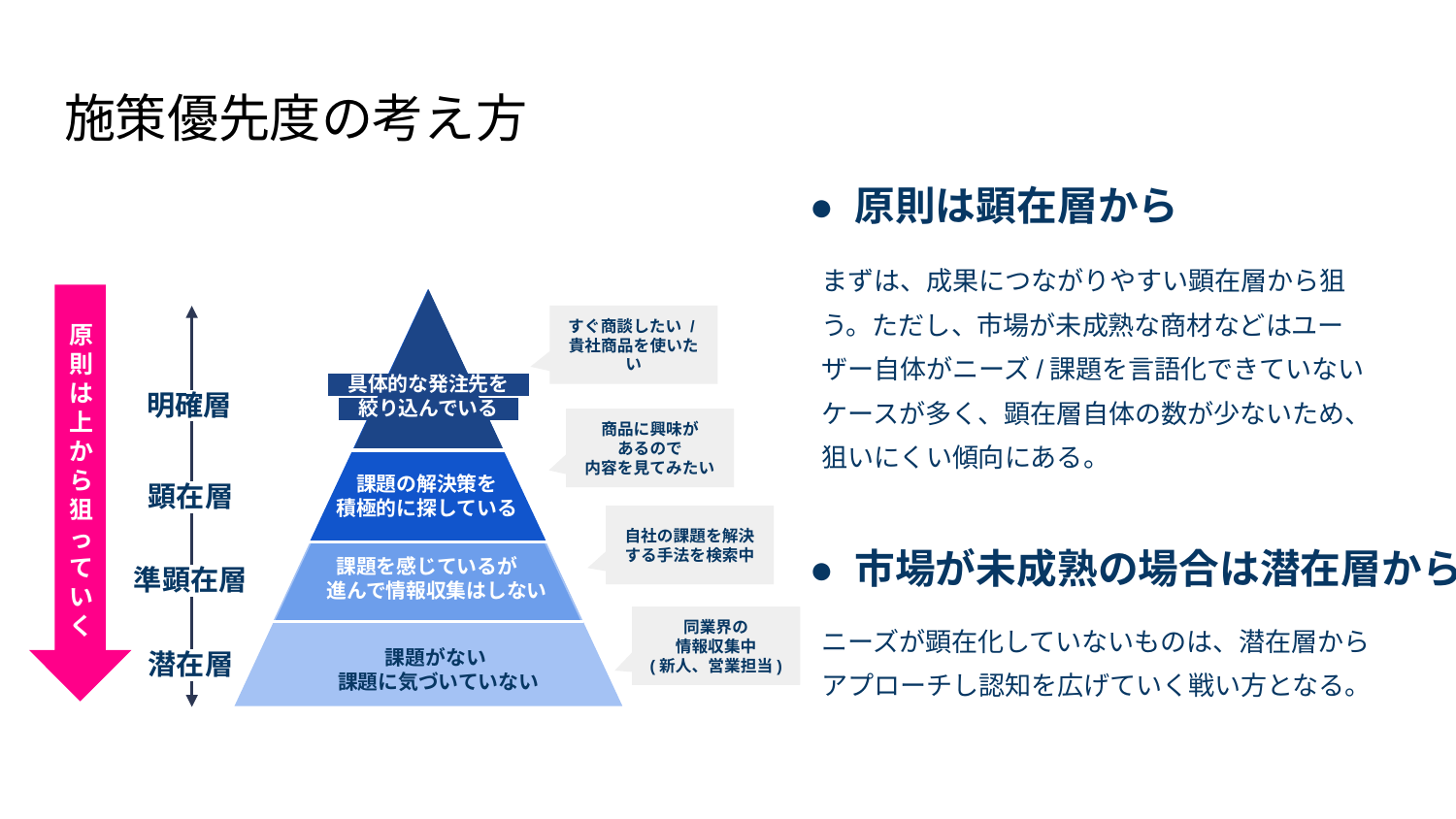

# 施策優先度の考え方
● 原則は顕在層から
まずは、成果につながりやすい顕在層から狙う。ただし、市場が未成熟な商材などはユーザー自体がニーズ/課題を言語化できていないケースが多く、顕在層自体の数が少ないため、狙いにくい傾向にある。

原則は上から狙っていく

すぐ商談したい /
貴社商品を使いたい
　具体的な発注先を
　絞り込んでいる
明確層
商品に興味が
あるので
内容を見てみたい
　課題の解決策を
　積極的に探している
顕在層
自社の課題を解決する手法を検索中
● 市場が未成熟の場合は潜在層から
　課題を感じているが
　進んで情報収集はしない
準顕在層
ニーズが顕在化していないものは、潜在層からアプローチし認知を広げていく戦い方となる。
同業界の
情報収集中
(新人、営業担当)
潜在層
　課題がない
　課題に気づいていない